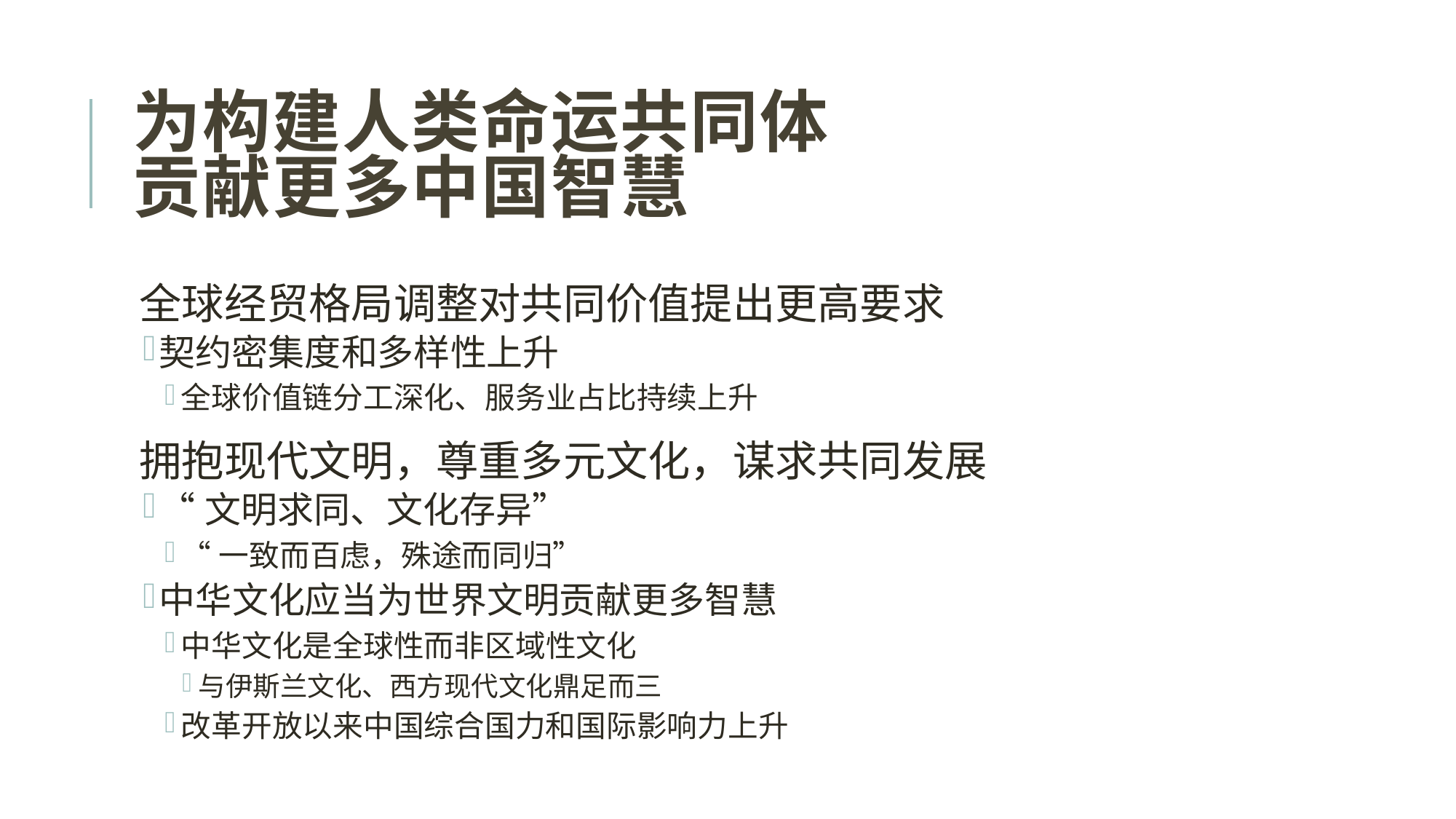

# 为构建人类命运共同体 贡献更多中国智慧
全球经贸格局调整对共同价值提出更高要求
契约密集度和多样性上升
全球价值链分工深化、服务业占比持续上升
拥抱现代文明，尊重多元文化，谋求共同发展
“文明求同、文化存异”
“一致而百虑，殊途而同归”
中华文化应当为世界文明贡献更多智慧
中华文化是全球性而非区域性文化
与伊斯兰文化、西方现代文化鼎足而三
改革开放以来中国综合国力和国际影响力上升